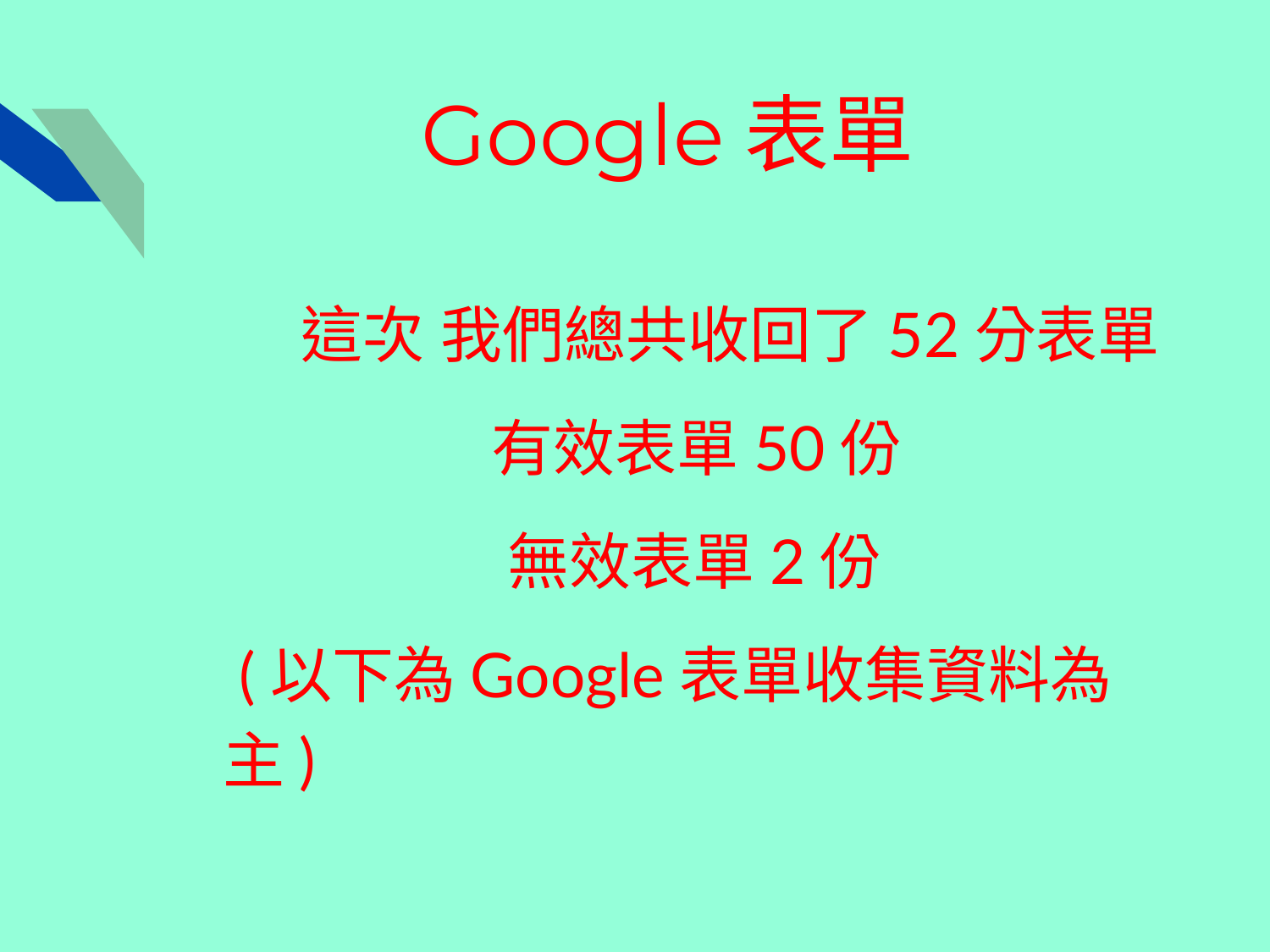

# Google表單
    這次 我們總共收回了52分表單
                有效表單50份
                 無效表單2份
 (以下為Google表單收集資料為主)